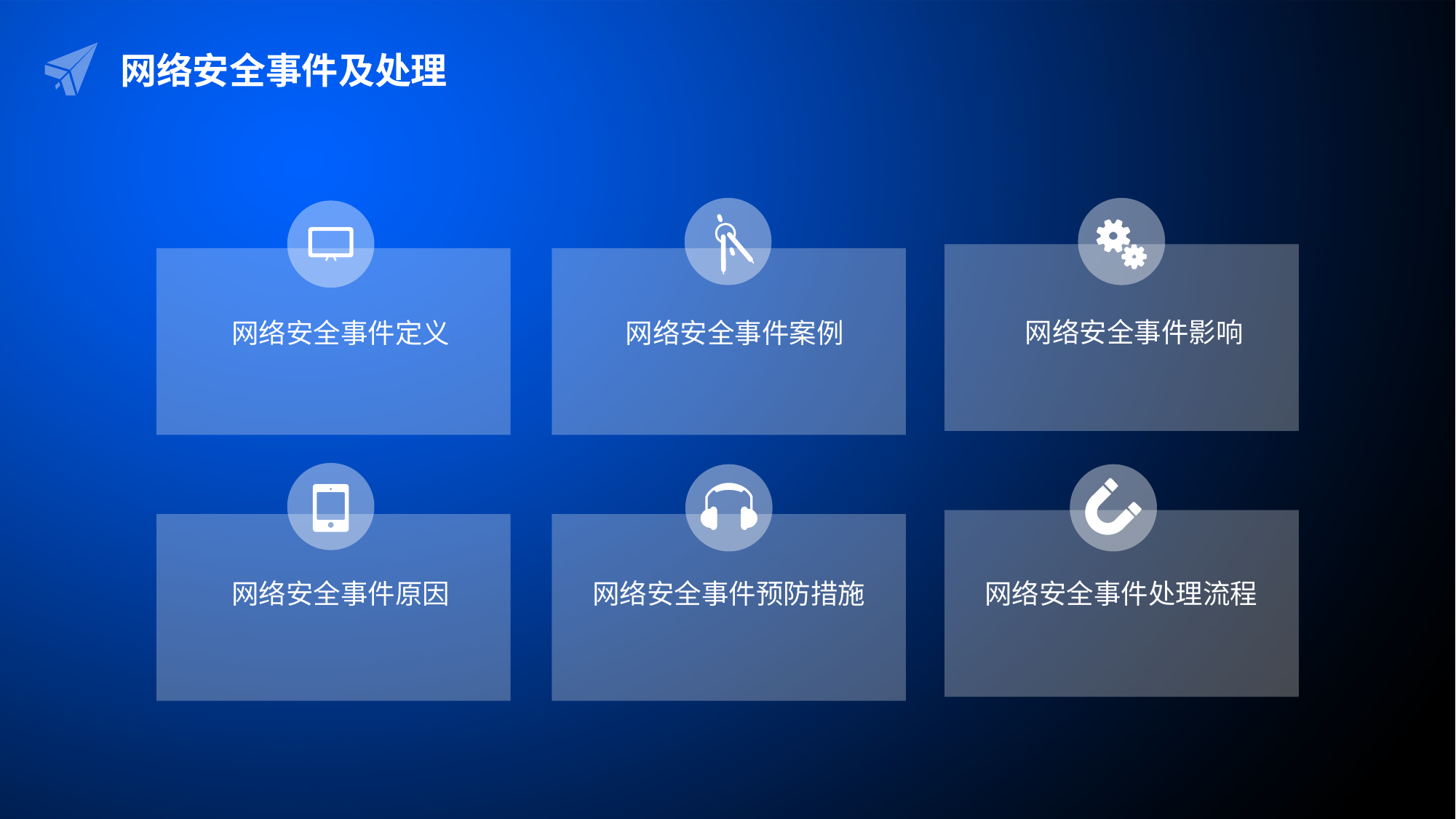

网络安全事件及处理

网络安全事件影响
网络安全事件定义
网络安全事件案例

网络安全事件原因
网络安全事件预防措施
网络安全事件处理流程